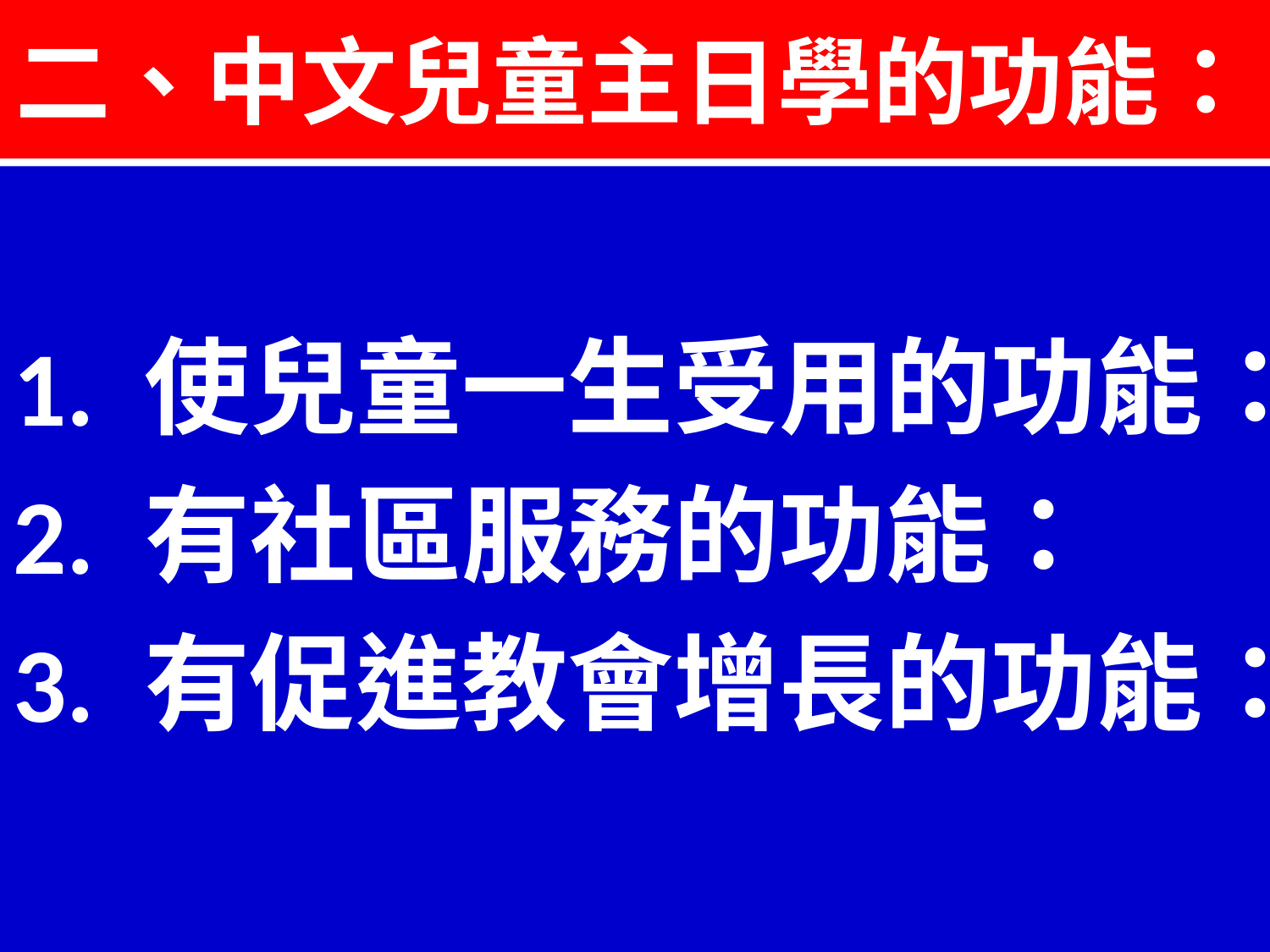

# 二、中文兒童主日學的功能：

1. 使兒童一生受用的功能：
2. 有社區服務的功能：
3. 有促進教會增長的功能：